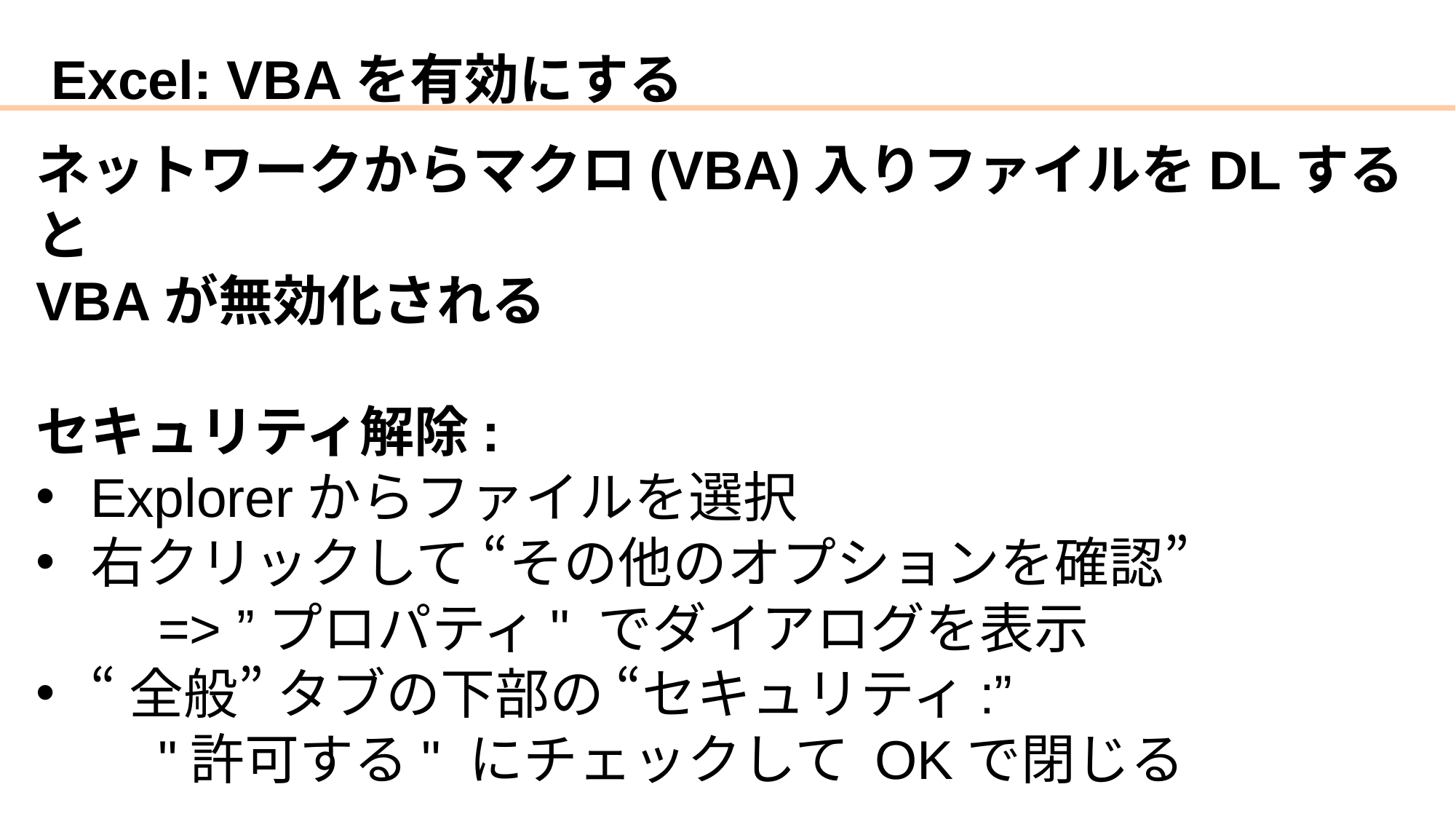

# Excel: VBAを有効にする
ネットワークからマクロ(VBA)入りファイルをDLすると
VBAが無効化される

セキュリティ解除:
Explorerからファイルを選択
右クリックして “その他のオプションを確認”
　=> ”プロパティ" でダイアログを表示
“全般” タブの下部の “セキュリティ:”
　"許可する" にチェックして OKで閉じる